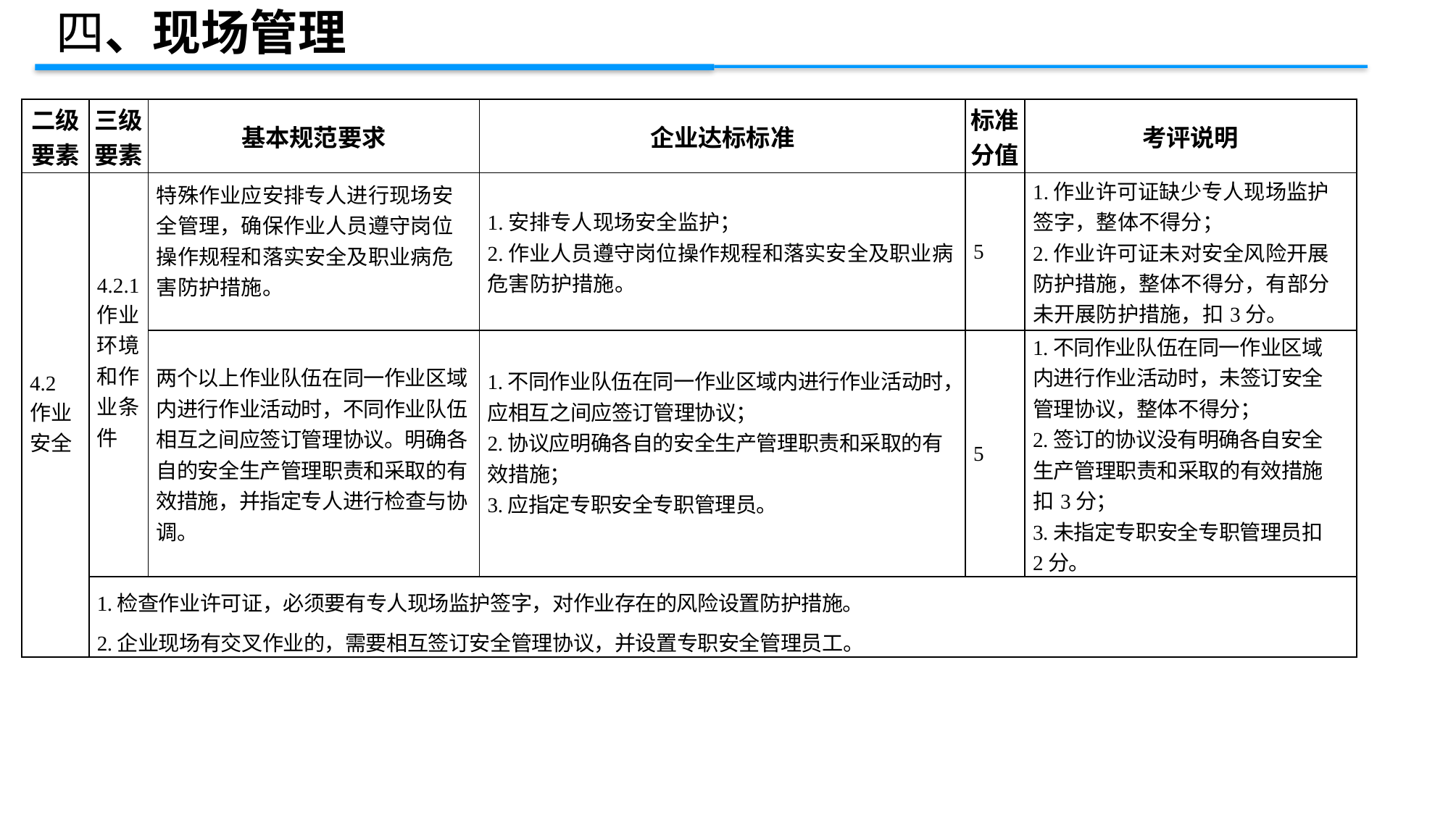

四、现场管理

| 二级 要素 | 三级 要素 | 基本规范要求 | 企业达标标准 | 标准 分值 | 考评说明 |
| --- | --- | --- | --- | --- | --- |
| 4.2作业安全 | 4.2.1作业环境和作业条件 | 特殊作业应安排专人进行现场安全管理，确保作业人员遵守岗位操作规程和落实安全及职业病危害防护措施。 | 1.安排专人现场安全监护； 2.作业人员遵守岗位操作规程和落实安全及职业病危害防护措施。 | 5 | 1.作业许可证缺少专人现场监护签字，整体不得分； 2.作业许可证未对安全风险开展防护措施，整体不得分，有部分未开展防护措施，扣3分。 |
|  |  | 两个以上作业队伍在同一作业区域内进行作业活动时，不同作业队伍相互之间应签订管理协议。明确各自的安全生产管理职责和采取的有效措施，并指定专人进行检查与协调。 | 1.不同作业队伍在同一作业区域内进行作业活动时，应相互之间应签订管理协议； 2.协议应明确各自的安全生产管理职责和采取的有效措施； 3.应指定专职安全专职管理员。 | 5 | 1.不同作业队伍在同一作业区域内进行作业活动时，未签订安全管理协议，整体不得分； 2.签订的协议没有明确各自安全生产管理职责和采取的有效措施扣3分； 3.未指定专职安全专职管理员扣2分。 |
|  | 1.检查作业许可证，必须要有专人现场监护签字，对作业存在的风险设置防护措施。 2.企业现场有交叉作业的，需要相互签订安全管理协议，并设置专职安全管理员工。 |  |  |  |  |